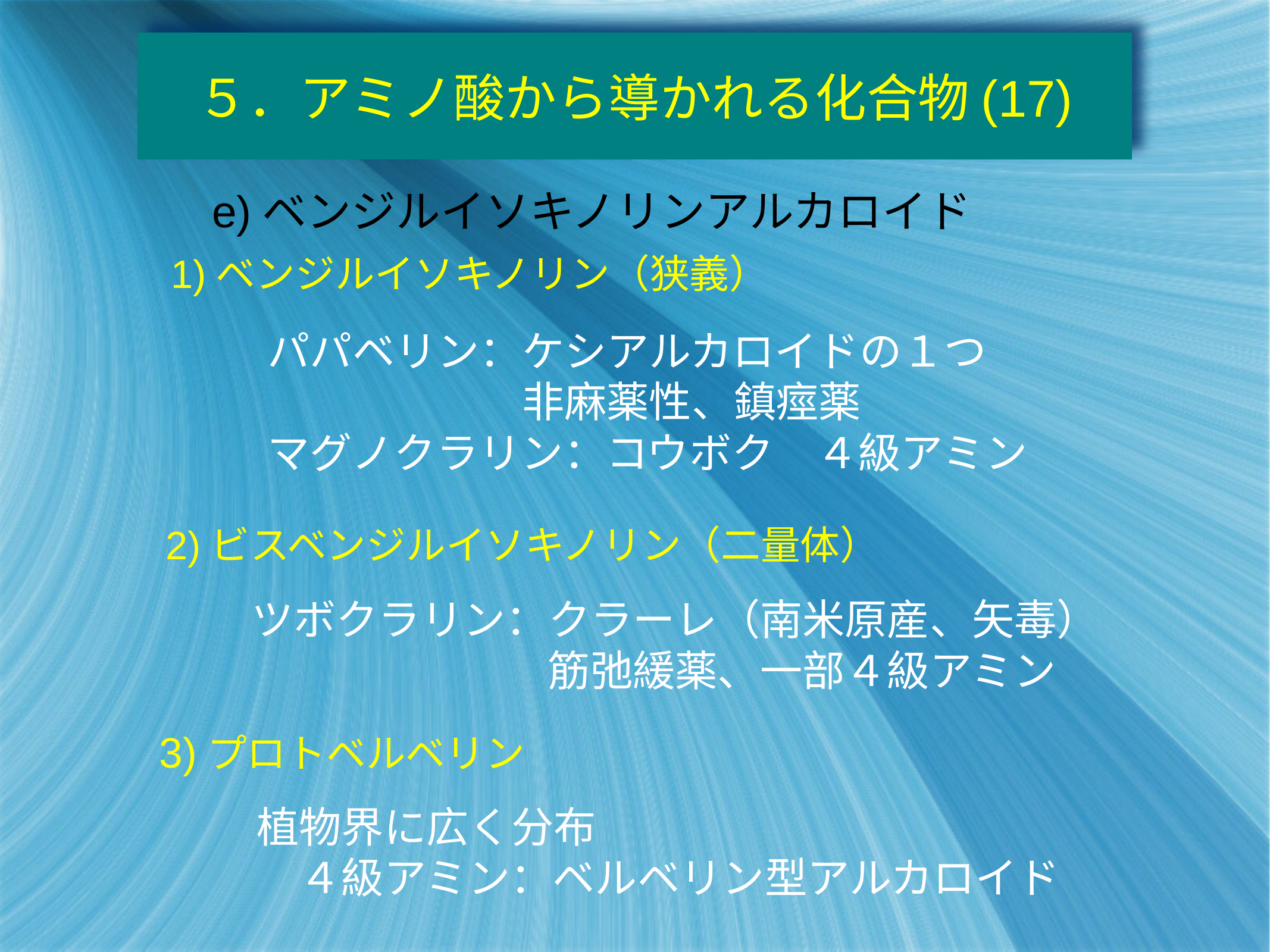

５．アミノ酸から導かれる化合物(17)
e)ベンジルイソキノリンアルカロイド
1)ベンジルイソキノリン（狭義）
パパベリン：ケシアルカロイドの１つ
　　　　　　非麻薬性、鎮痙薬
マグノクラリン：コウボク　４級アミン
2)ビスベンジルイソキノリン（二量体）
ツボクラリン：クラーレ（南米原産、矢毒）
　　　　　　　筋弛緩薬、一部４級アミン
3)プロトベルベリン
植物界に広く分布
　４級アミン：ベルベリン型アルカロイド